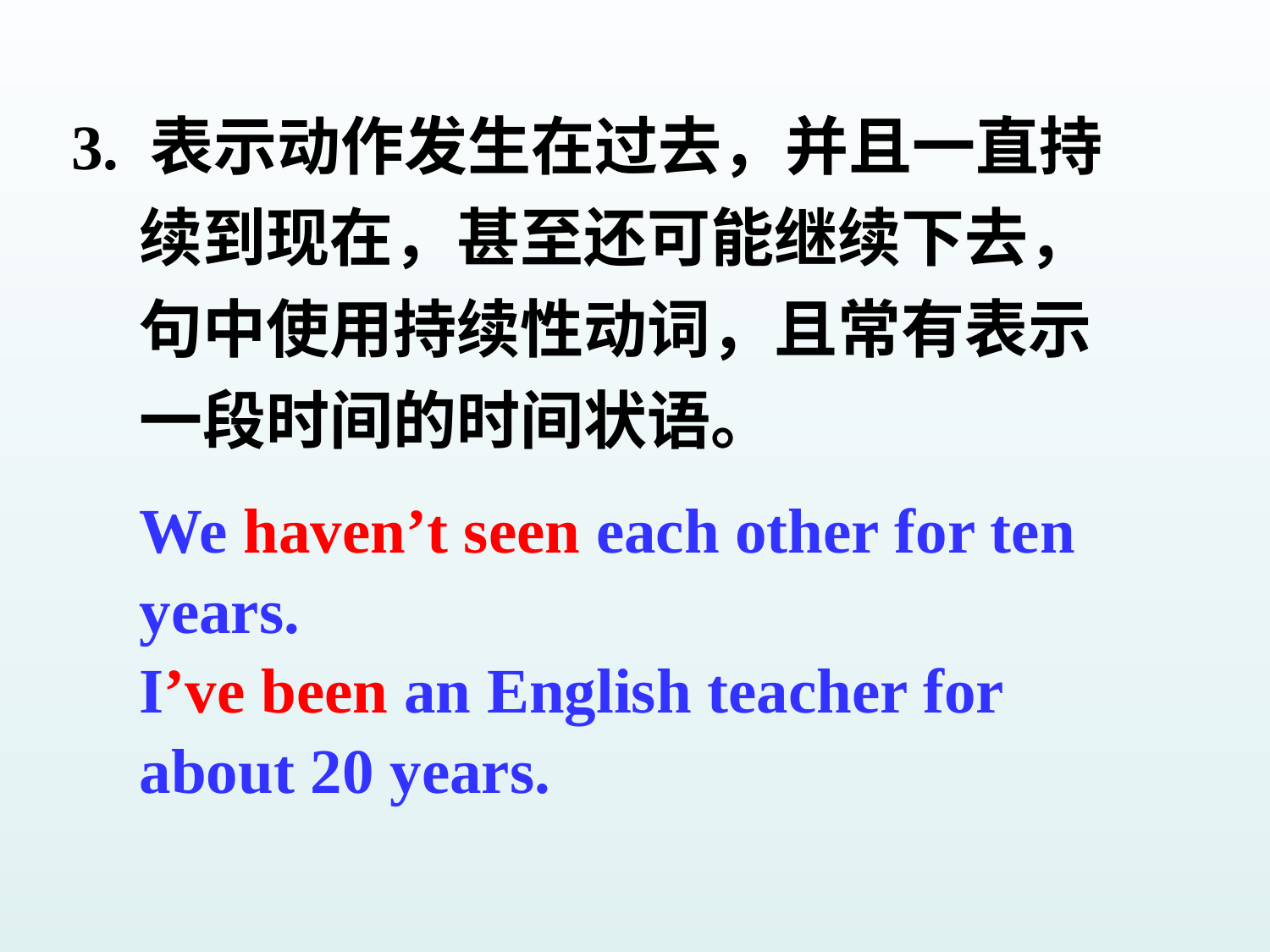

3. 表示动作发生在过去，并且一直持续到现在，甚至还可能继续下去，句中使用持续性动词，且常有表示一段时间的时间状语。

We haven’t seen each other for ten years.
I’ve been an English teacher for about 20 years.